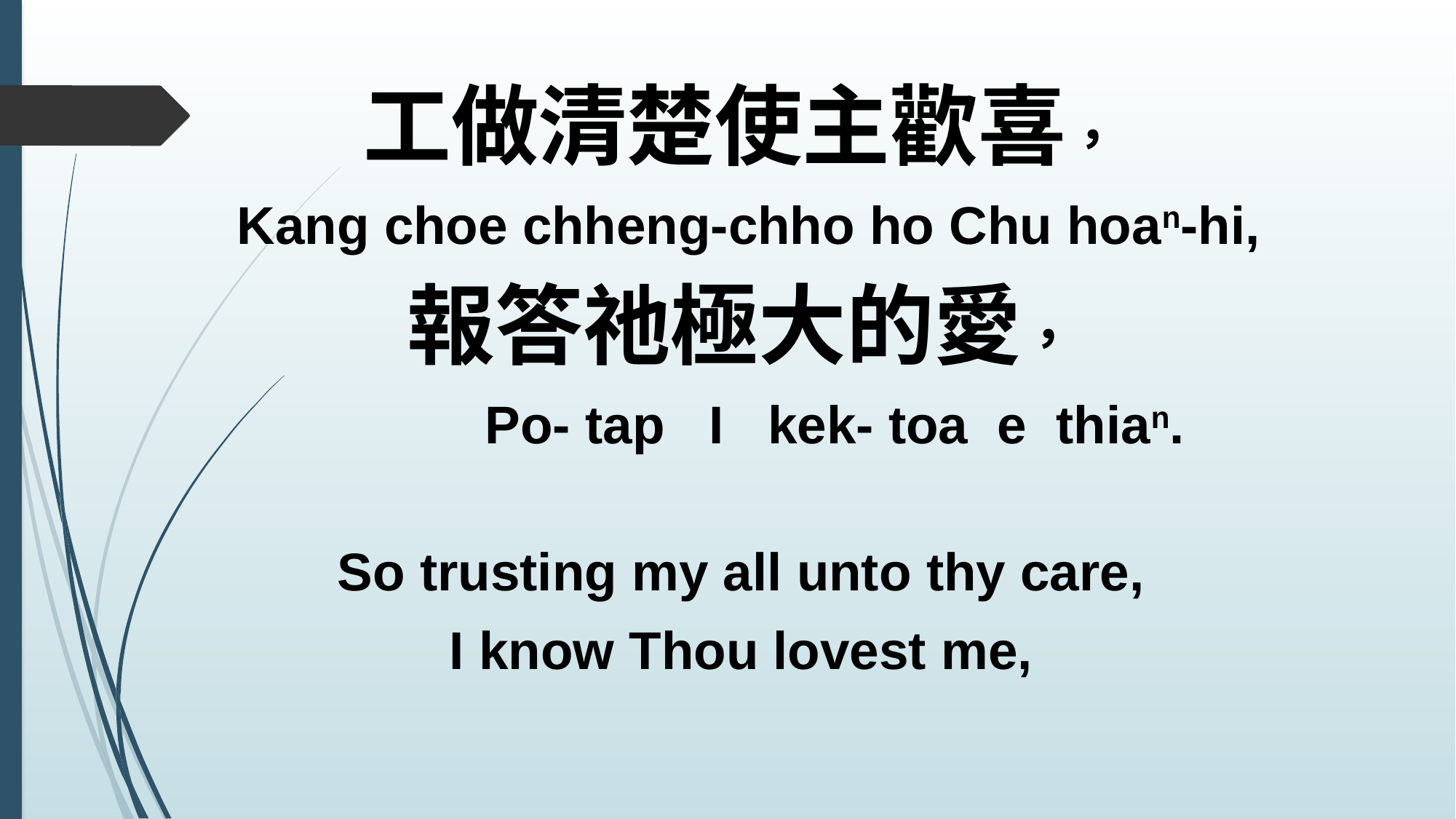

工做清楚使主歡喜，
 Kang choe chheng-chho ho Chu hoan-hi,
報答祂極大的愛，
                  Po- tap   I   kek- toa  e  thian.

So trusting my all unto thy care,
I know Thou lovest me,